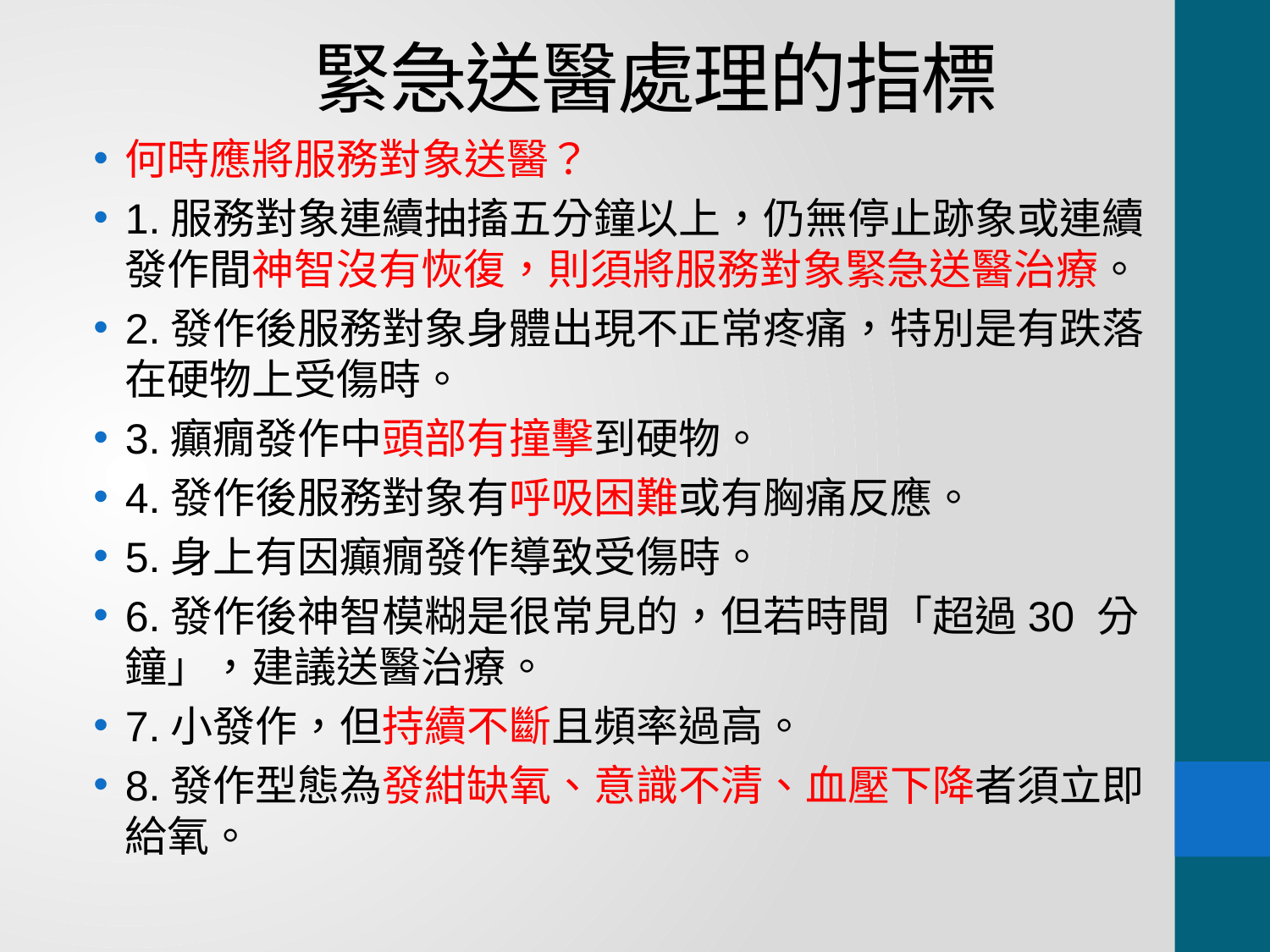

# 緊急送醫處理的指標
何時應將服務對象送醫？
1.服務對象連續抽搐五分鐘以上，仍無停止跡象或連續發作間神智沒有恢復，則須將服務對象緊急送醫治療。
2.發作後服務對象身體出現不正常疼痛，特別是有跌落在硬物上受傷時。
3.癲癇發作中頭部有撞擊到硬物。
4.發作後服務對象有呼吸困難或有胸痛反應。
5.身上有因癲癇發作導致受傷時。
6.發作後神智模糊是很常見的，但若時間「超過30 分鐘」，建議送醫治療。
7.小發作，但持續不斷且頻率過高。
8.發作型態為發紺缺氧、意識不清、血壓下降者須立即給氧。